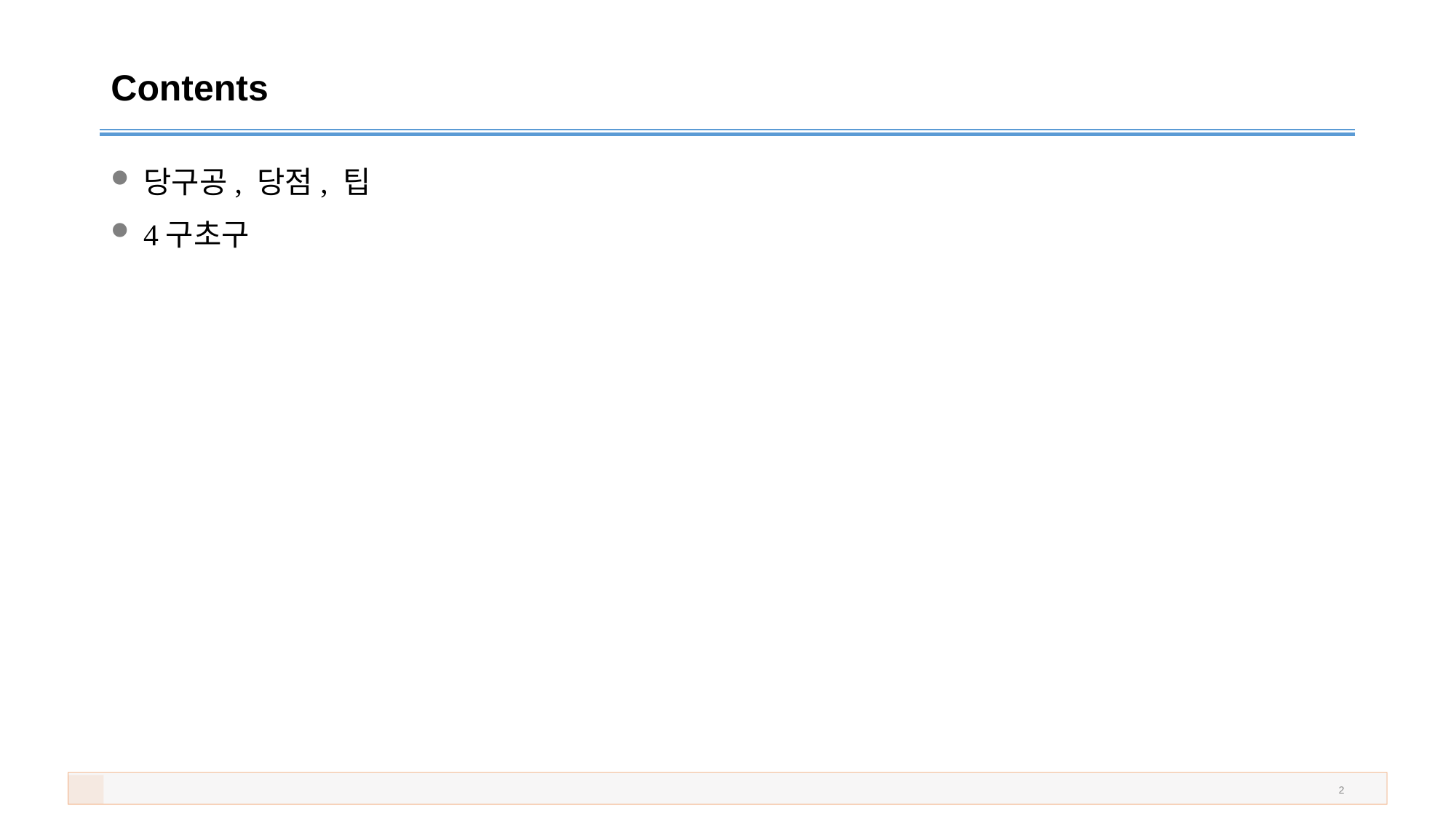

# Contents
당구공, 당점, 팁
4구초구

2